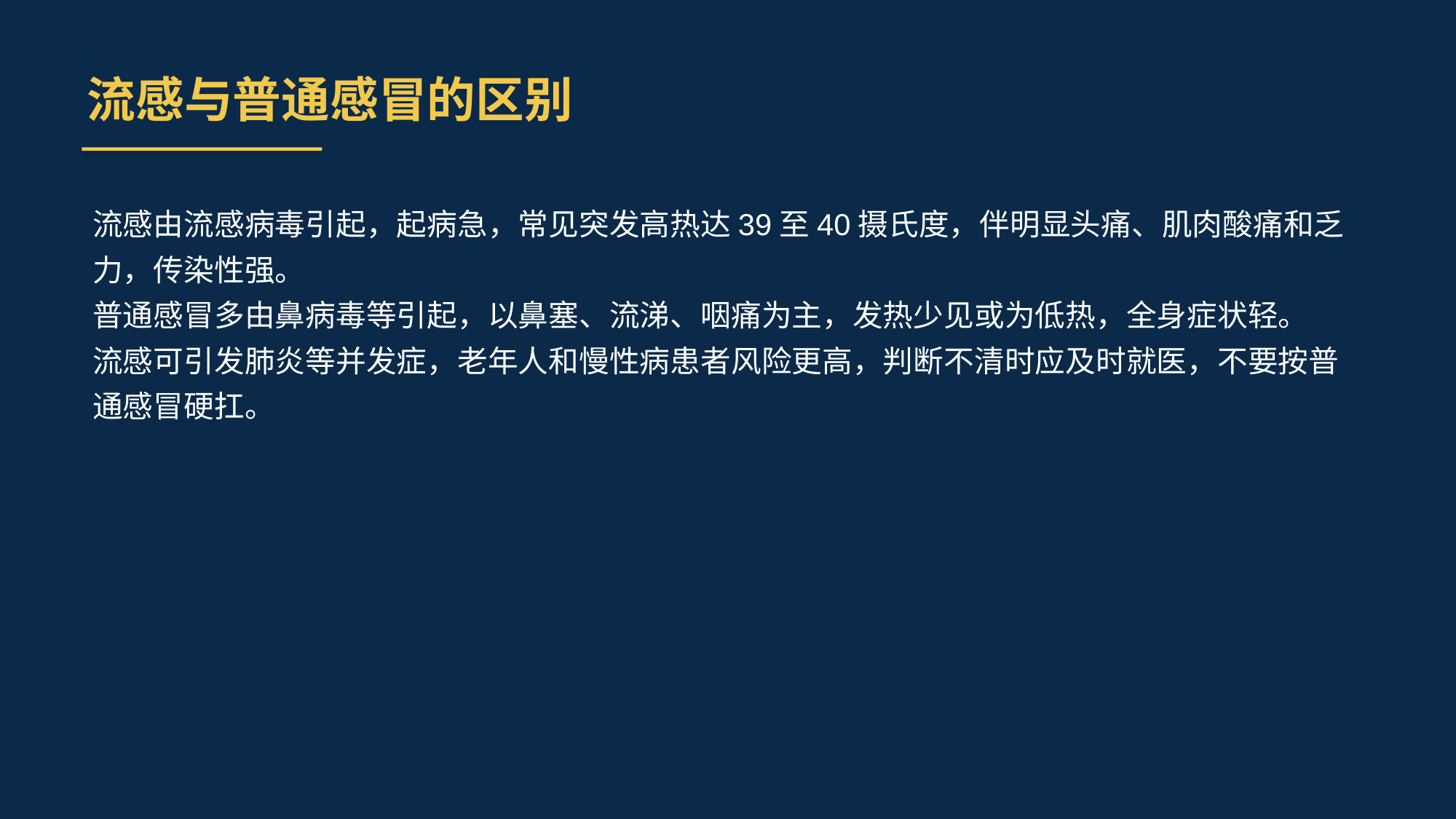

流感与普通感冒的区别

流感由流感病毒引起，起病急，常见突发高热达39至40摄氏度，伴明显头痛、肌肉酸痛和乏力，传染性强。
普通感冒多由鼻病毒等引起，以鼻塞、流涕、咽痛为主，发热少见或为低热，全身症状轻。
流感可引发肺炎等并发症，老年人和慢性病患者风险更高，判断不清时应及时就医，不要按普通感冒硬扛。